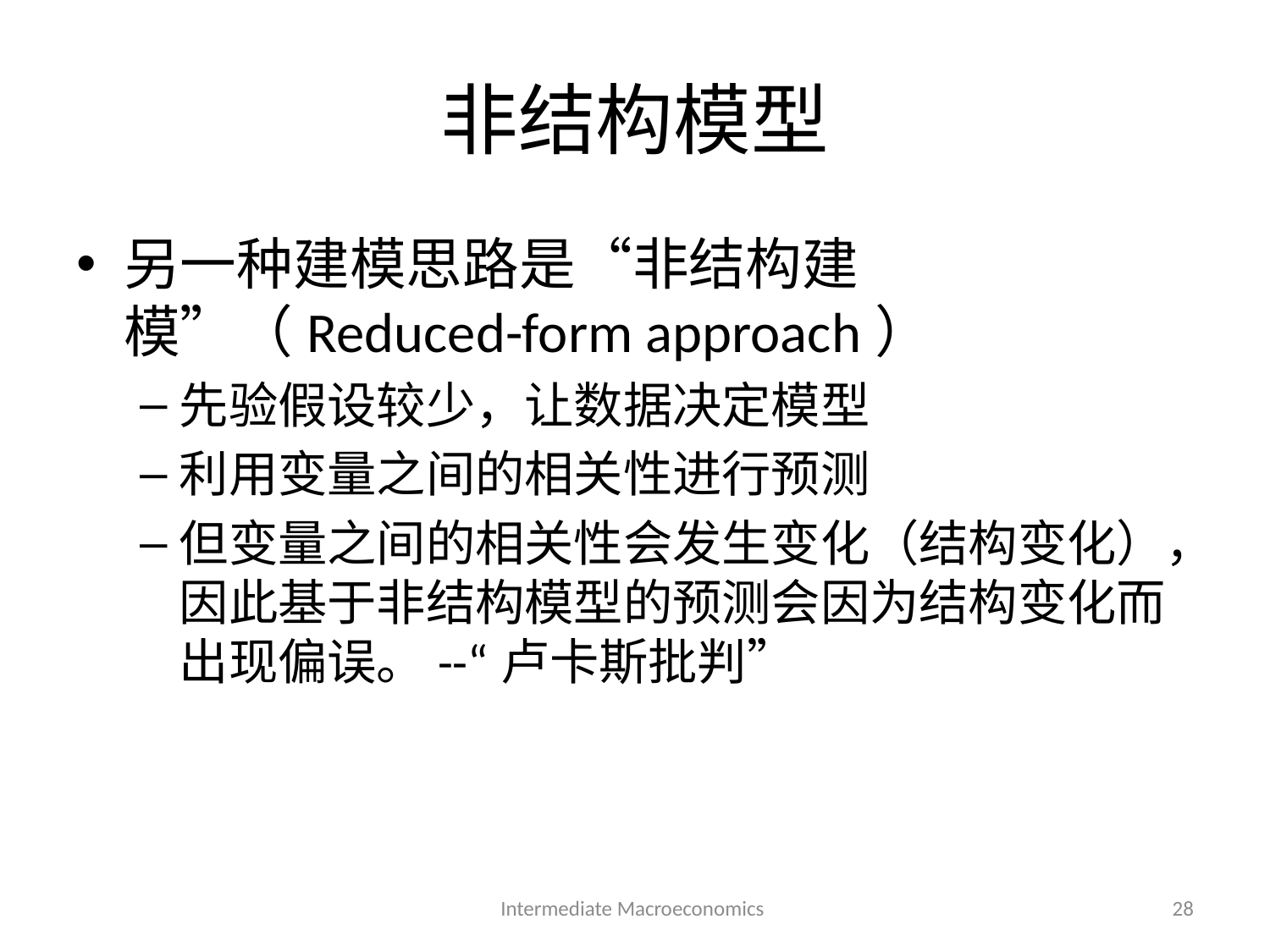

# 非结构模型
另一种建模思路是“非结构建模”（Reduced-form approach）
先验假设较少，让数据决定模型
利用变量之间的相关性进行预测
但变量之间的相关性会发生变化（结构变化），因此基于非结构模型的预测会因为结构变化而出现偏误。--“卢卡斯批判”

Intermediate Macroeconomics
28